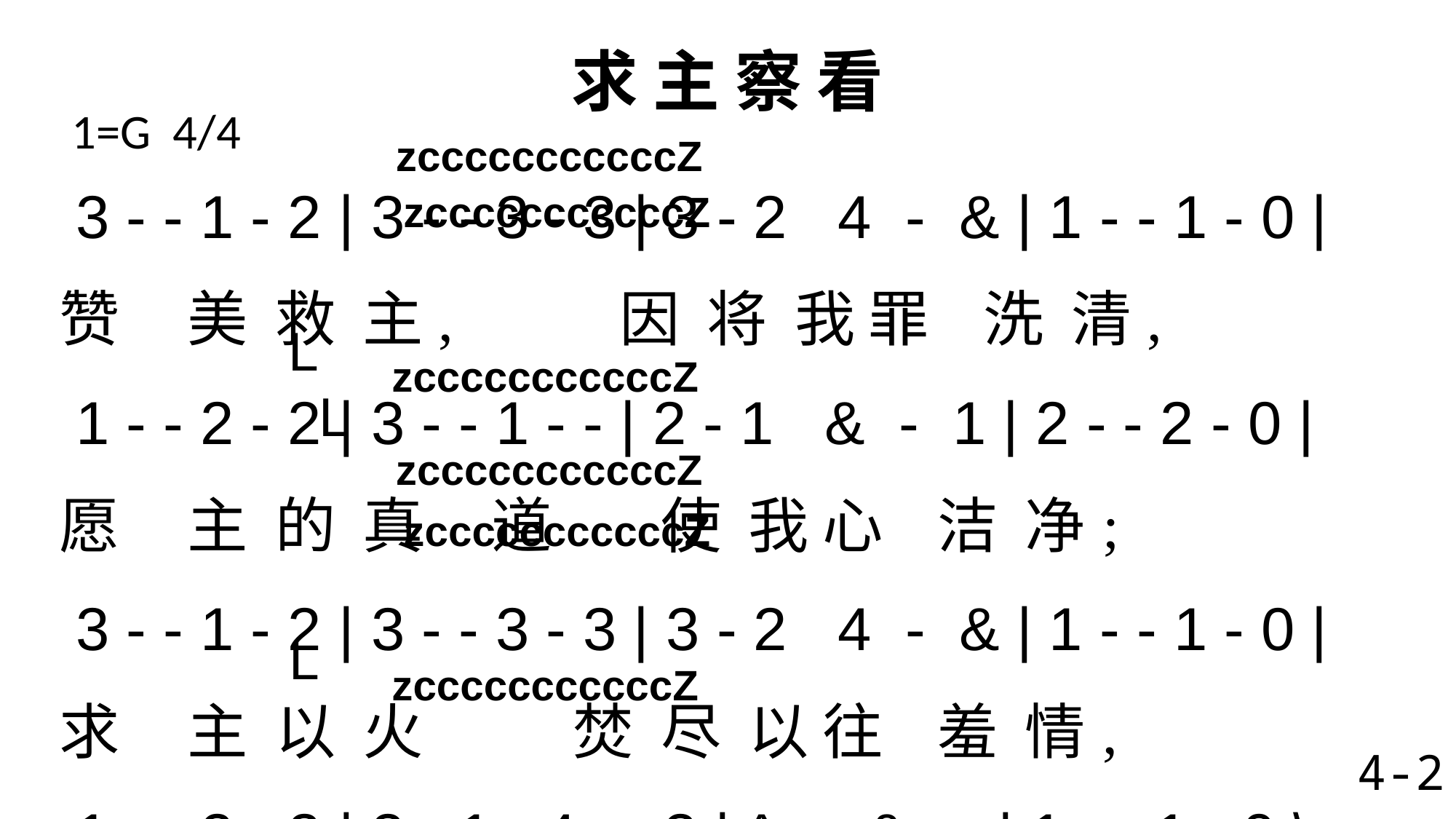

# 求 主 察 看
1=G  4/4
 zcccccccccccZ                                                    zcccccccccccZ

 3 - - 1 - 2 | 3 - - 3 - 3 | 3 - 2   4  -  & | 1 - - 1 - 0 |
赞     美  救  主,          因  将  我 罪    洗  清,
 1 - - 2 - 2 | 3 - - 1 - - | 2 - 1   &  -  1 | 2 - - 2 - 0 |
愿     主  的  真     道        使  我 心    洁  净;
 3 - - 1 - 2 | 3 - - 3 - 3 | 3 - 2   4  -  & | 1 - - 1 - 0 |
求     主  以  火           焚  尽  以 往    羞  情,
 1 - - 2 - 2 | 3 - 1   4  -  3 | ^ - - & - - | 1 - - 1 - 0 \
我     今  所  求  所 望,   惟  荣     主        名。
                                                                    zcccccccccccZ

L                                                                    L
 zcccccccccccZ                                                    zcccccccccccZ

                                                                    zcccccccccccZ

L
4-2